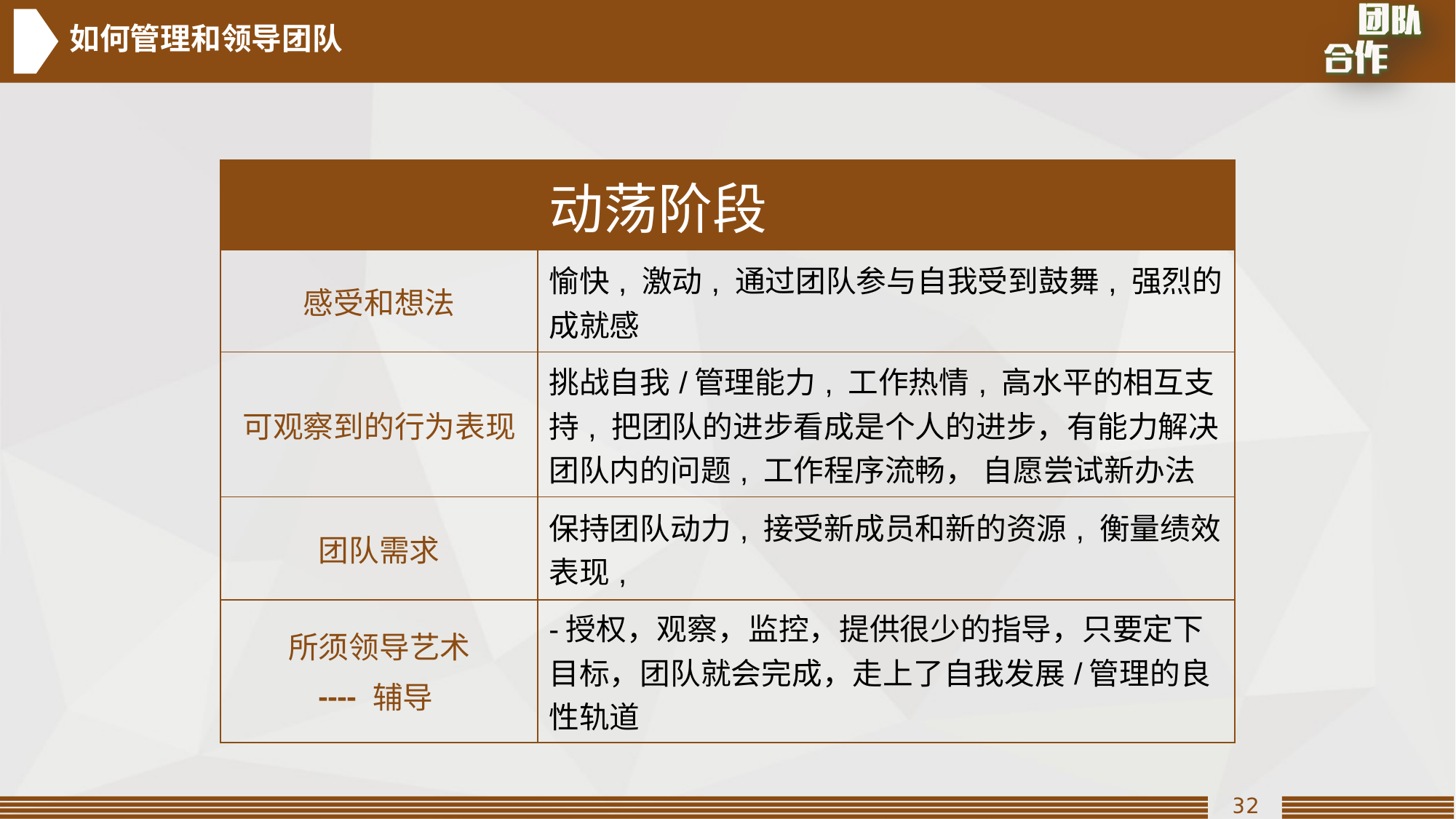

如何管理和领导团队
|  | 动荡阶段 |
| --- | --- |
| 感受和想法 | 愉快, 激动, 通过团队参与自我受到鼓舞, 强烈的成就感 |
| 可观察到的行为表现 | 挑战自我/管理能力, 工作热情, 高水平的相互支持, 把团队的进步看成是个人的进步，有能力解决团队内的问题, 工作程序流畅， 自愿尝试新办法 |
| 团队需求 | 保持团队动力, 接受新成员和新的资源, 衡量绩效表现, |
| 所须领导艺术 ---- 辅导 | -授权，观察，监控，提供很少的指导，只要定下目标，团队就会完成，走上了自我发展/管理的良性轨道 |
32